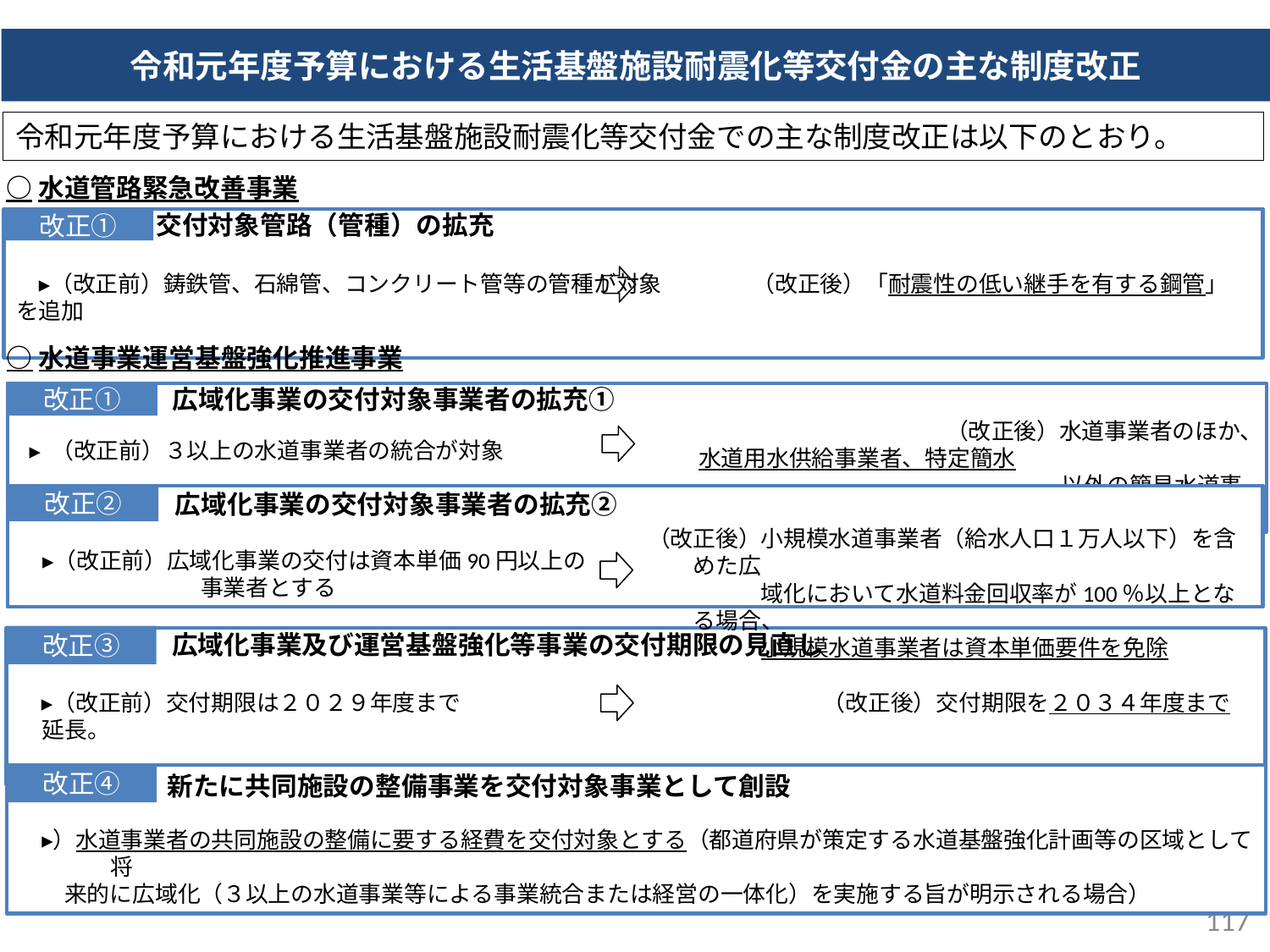

令和元年度予算における生活基盤施設耐震化等交付金の主な制度改正
令和元年度予算における生活基盤施設耐震化等交付金での主な制度改正は以下のとおり。
○水道管路緊急改善事業
交付対象管路（管種）の拡充

　▸（改正前）鋳鉄管、石綿管、コンクリート管等の管種が対象　　　　（改正後）「耐震性の低い継手を有する鋼管」を追加

改正①

○水道事業運営基盤強化推進事業
広域化事業の交付対象事業者の拡充①
改正①

　　    　　　　　　　　　　　　　　　　　　　　　　　　　　　　　　　　　　　　　　（改正後）水道事業者のほか、水道用水供給事業者、特定簡水
　　　　　　　　　　　　　　　　　　　　　　　　　　　　　　　　　　　　　　　　　　　　　　以外の簡易水道事業者の統合が対象
▸ （改正前）３以上の水道事業者の統合が対象

広域化事業の交付対象事業者の拡充②
改正②

　▸（改正前）広域化事業の交付は資本単価90円以上の
　　　　　　　　事業者とする
（改正後）小規模水道事業者（給水人口１万人以下）を含めた広
　　　　　域化において水道料金回収率が100％以上となる場合、
　　　　　小規模水道事業者は資本単価要件を免除

広域化事業及び運営基盤強化等事業の交付期限の見直し
改正③

　▸（改正前）交付期限は２０２９年度まで　　　　　　　　　　　　　　　　（改正後）交付期限を２０３４年度まで延長。

新たに共同施設の整備事業を交付対象事業として創設
改正④

　▸）水道事業者の共同施設の整備に要する経費を交付対象とする（都道府県が策定する水道基盤強化計画等の区域として将
　　来的に広域化（３以上の水道事業等による事業統合または経営の一体化）を実施する旨が明示される場合）
117